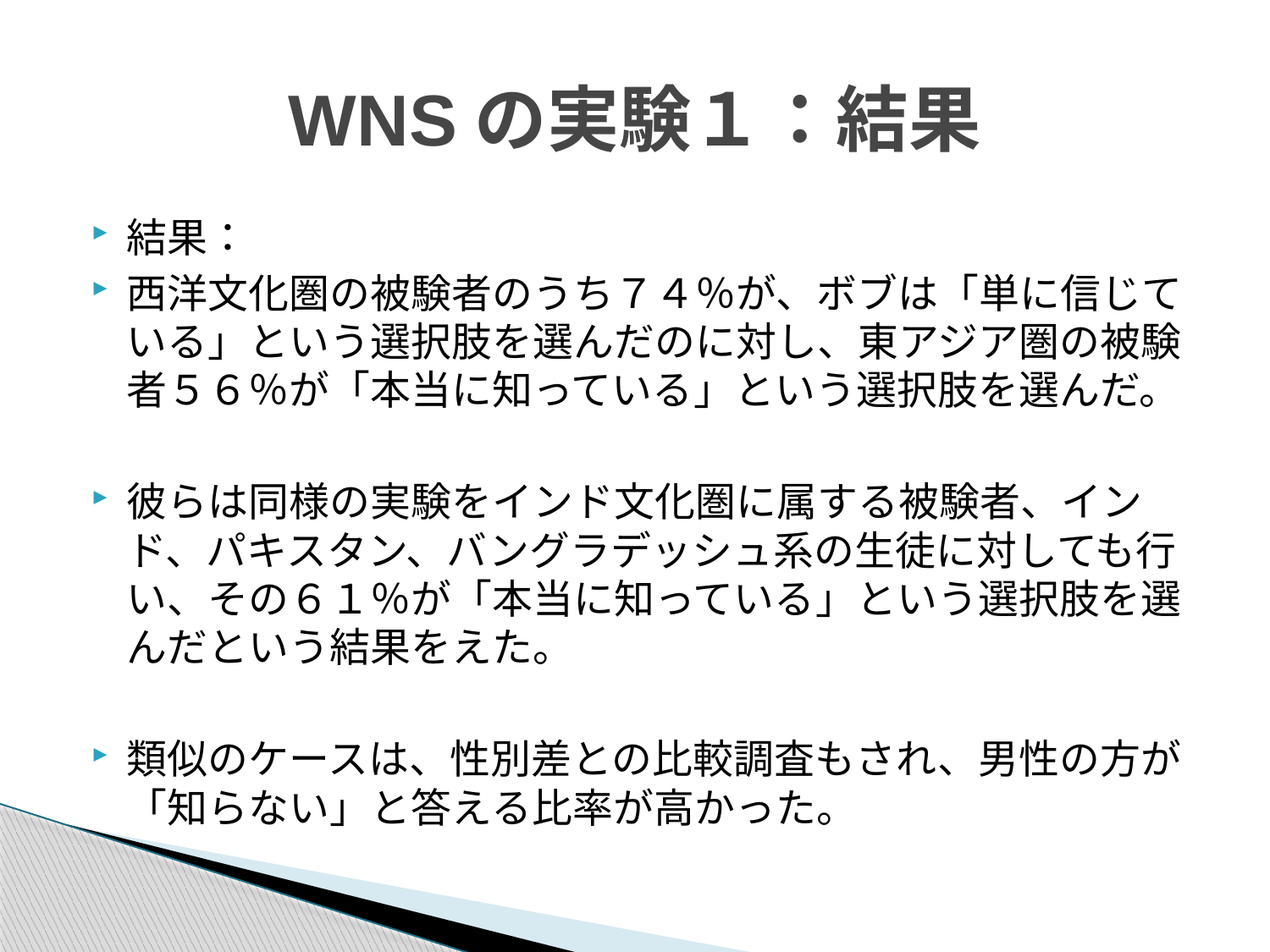

# WNSの実験１：結果
結果：
西洋文化圏の被験者のうち７４％が、ボブは「単に信じている」という選択肢を選んだのに対し、東アジア圏の被験者５６％が「本当に知っている」という選択肢を選んだ。

彼らは同様の実験をインド文化圏に属する被験者、インド、パキスタン、バングラデッシュ系の生徒に対しても行い、その６１％が「本当に知っている」という選択肢を選んだという結果をえた。

類似のケースは、性別差との比較調査もされ、男性の方が「知らない」と答える比率が高かった。